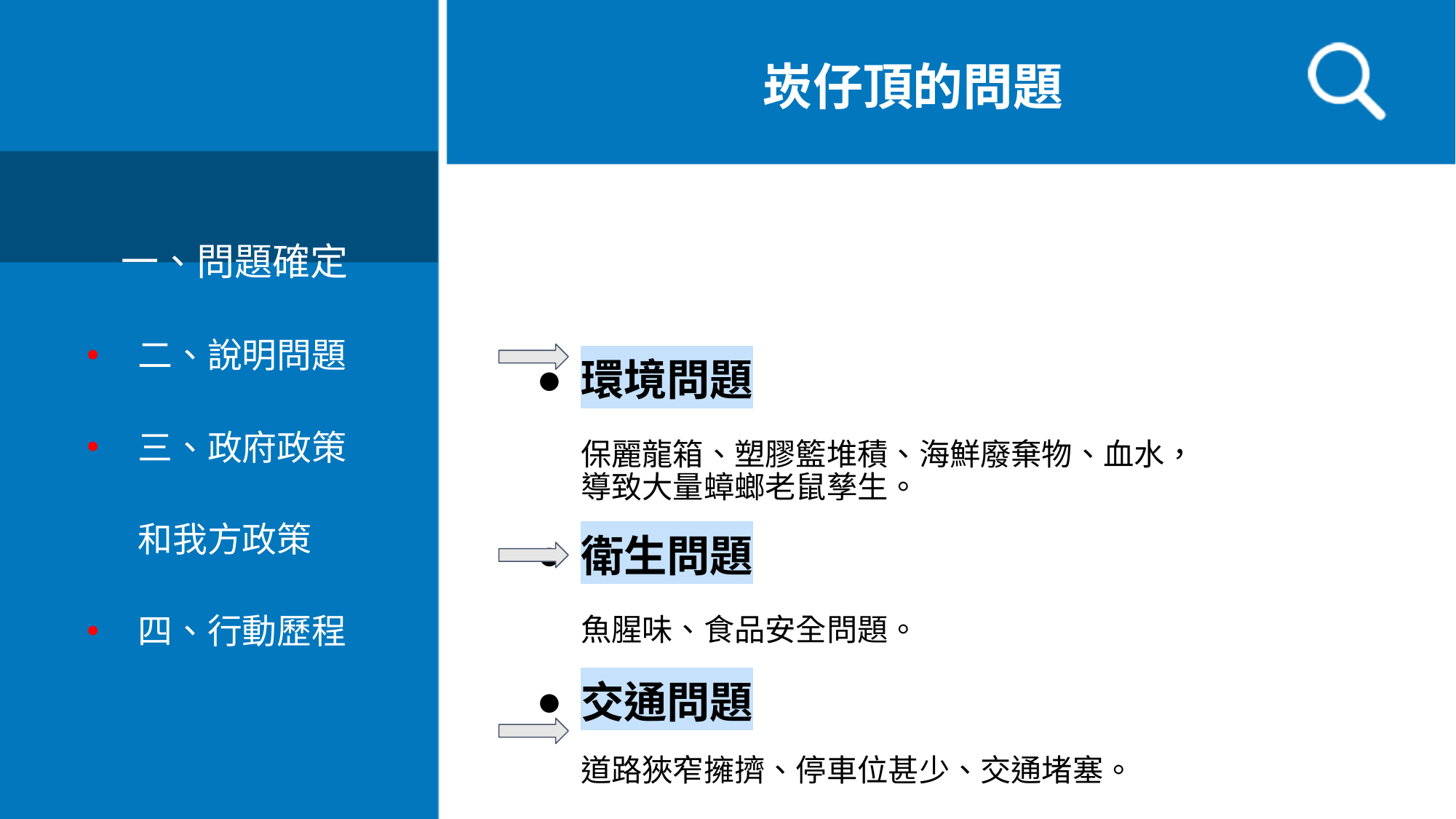

崁仔頂的問題

　一、問題確定
二、說明問題
三、政府政策和我方政策
四、行動歷程

# 環境問題

保麗龍箱、塑膠籃堆積、海鮮廢棄物、血水，
導致大量蟑螂老鼠孳生。

衛生問題

魚腥味、食品安全問題。

交通問題

道路狹窄擁擠、停車位甚少、交通堵塞。